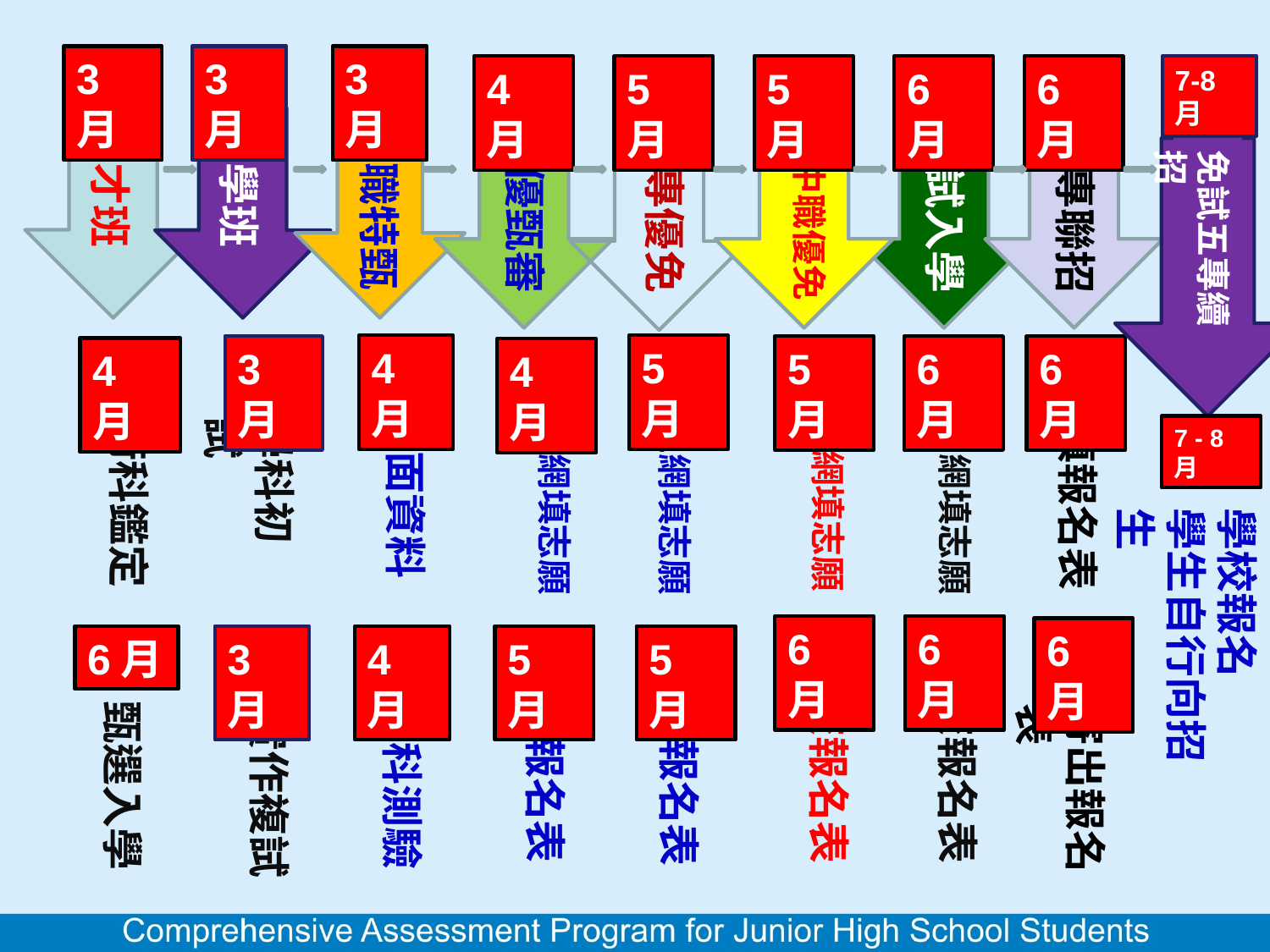

3月

藝才班
3月

科學班
3月
高職特甄

4月
技優甄審

5月
五專優免

5月
高中職優免

6月
免試入學

6月
五專聯招

7-8月

免試五專續招

4月
書面資料
5月
上網填志願
3月
學科初試
5月
上網填志願
6月
上網填志願
6月
填報名表
4月
術科鑑定
4月
上網填志願
7 - 8月
學校報名
學生自行向招生
6月
交報名表
6月
交報名表
6月
寄出報名表
6月
甄選入學
3月
實作複試
4月
術科測驗
5月
交報名表
5月
交報名表